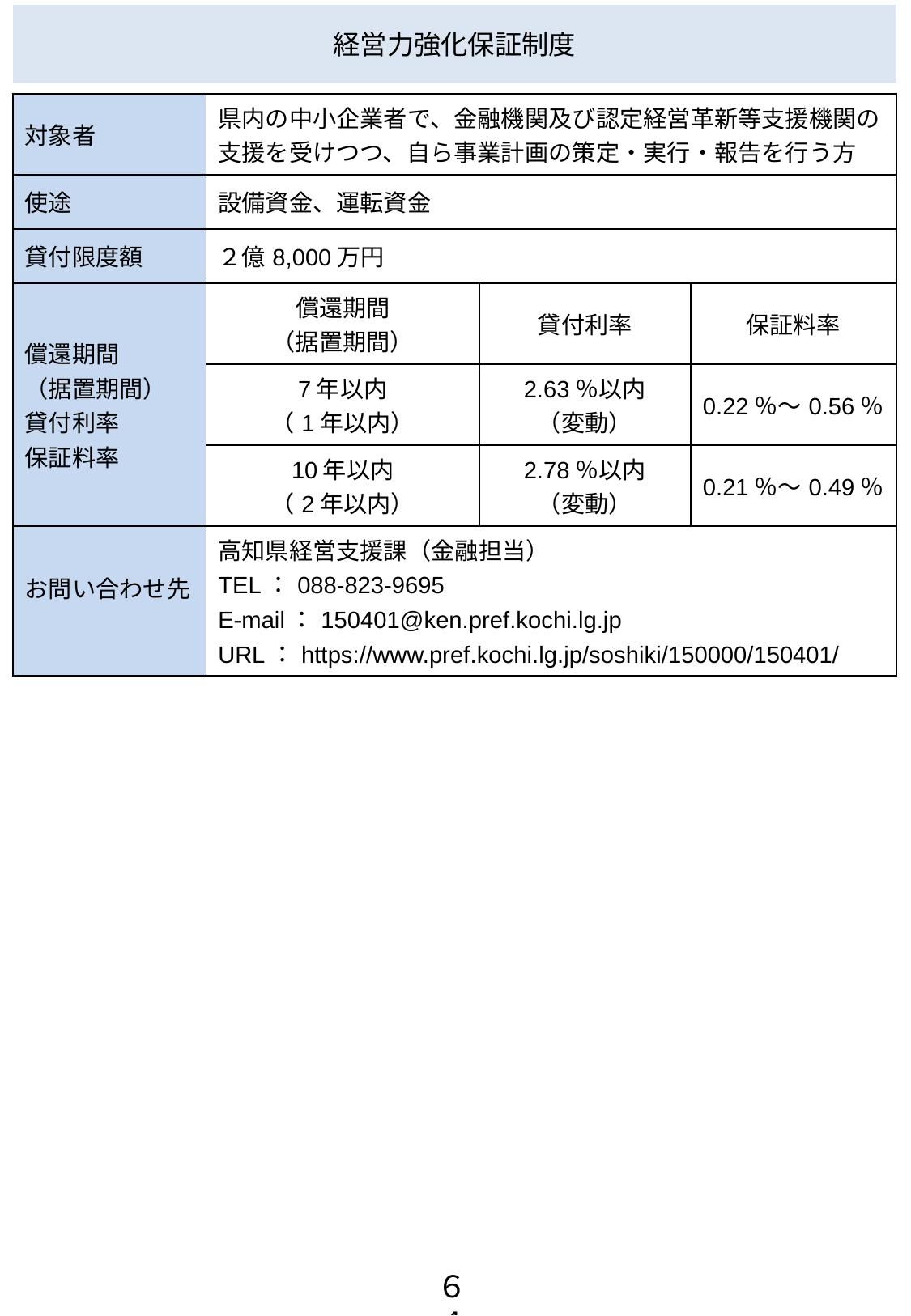

# 経営力強化保証制度
| 対象者 | 県内の中小企業者で、金融機関及び認定経営革新等支援機関の支援を受けつつ、自ら事業計画の策定・実行・報告を行う方 |  |  |
| --- | --- | --- | --- |
| 使途 | 設備資金、運転資金 |  |  |
| 貸付限度額 | ２億8,000万円 |  |  |
| 償還期間 （据置期間） 貸付利率 保証料率 | 償還期間 （据置期間） | 貸付利率 | 保証料率 |
|  | 7年以内 （1年以内） | 2.63％以内 （変動） | 0.22％～0.56％ |
|  | 10年以内 （2年以内） | 2.78％以内 （変動） | 0.21％～0.49％ |
| お問い合わせ先 | 高知県経営支援課（金融担当） TEL：088-823-9695 E-mail：150401@ken.pref.kochi.lg.jp URL：https://www.pref.kochi.lg.jp/soshiki/150000/150401/ |  |  |
支援策のページのURLの記載をお願いします。作成していない場合は、課のURLの記載をお願いします。
６４